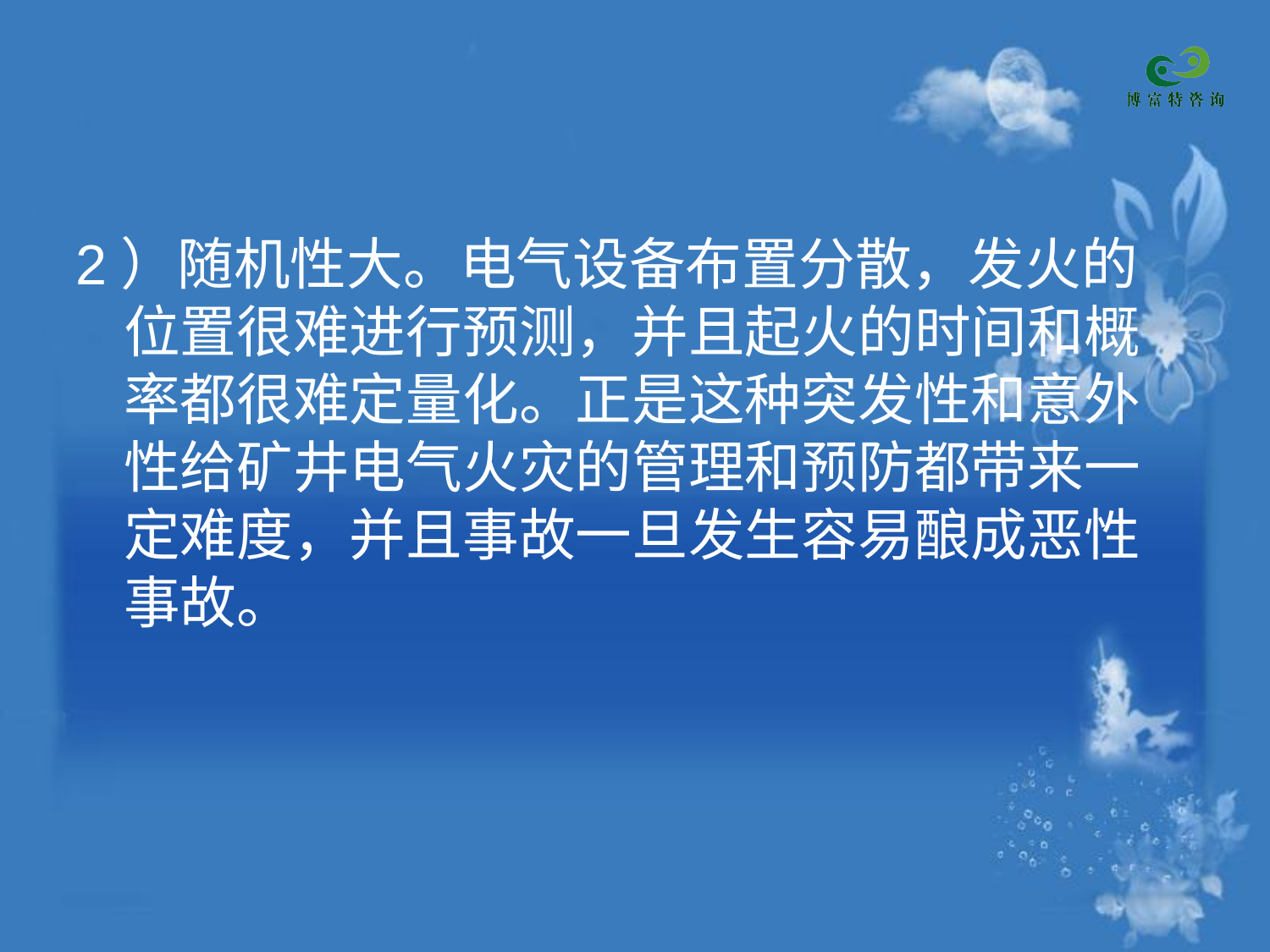

2）随机性大。电气设备布置分散，发火的位置很难进行预测，并且起火的时间和概率都很难定量化。正是这种突发性和意外性给矿井电气火灾的管理和预防都带来一定难度，并且事故一旦发生容易酿成恶性事故。